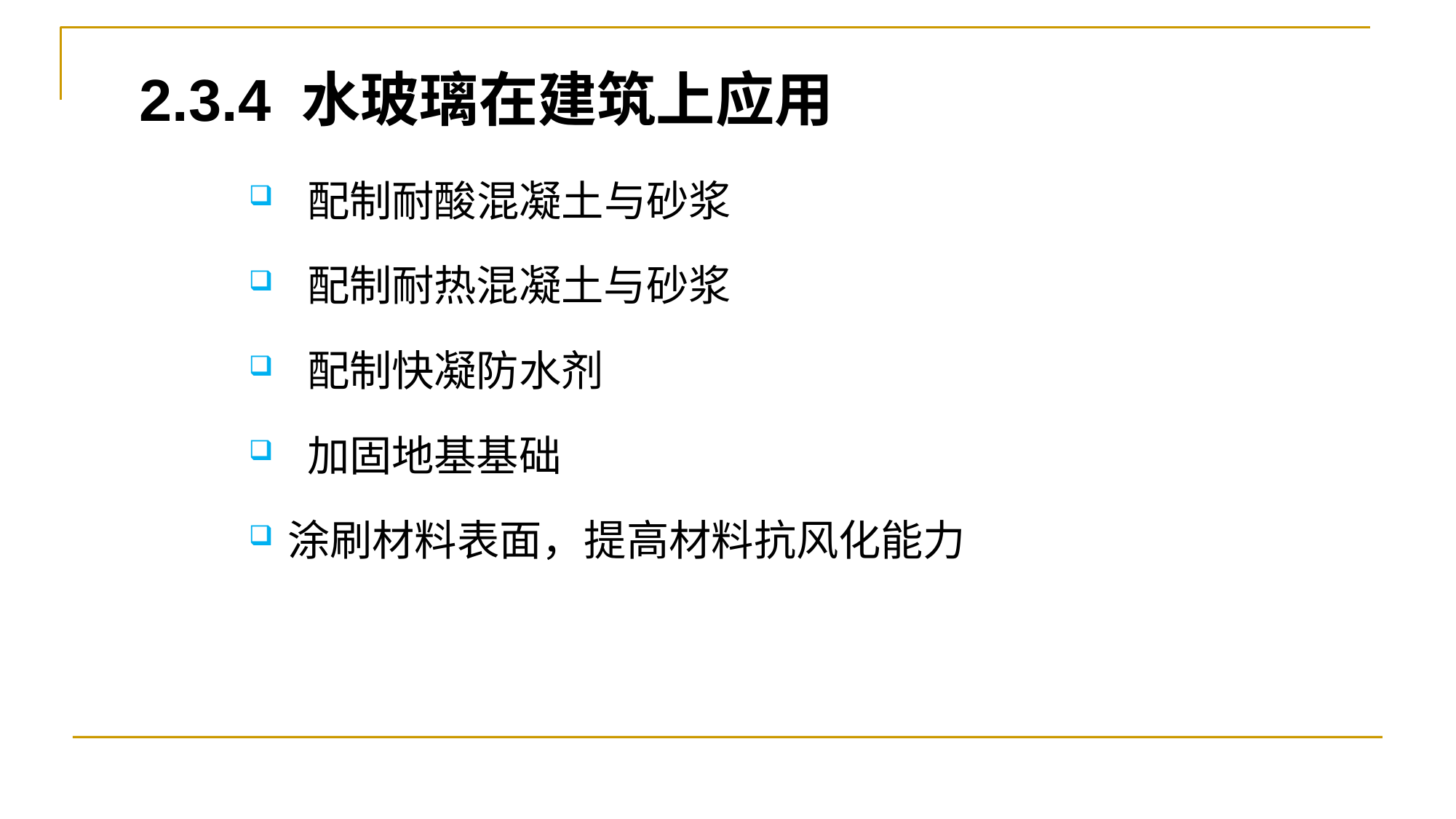

2.3.4 水玻璃在建筑上应用

# 配制耐酸混凝土与砂浆
 配制耐热混凝土与砂浆
 配制快凝防水剂
 加固地基基础
涂刷材料表面，提高材料抗风化能力